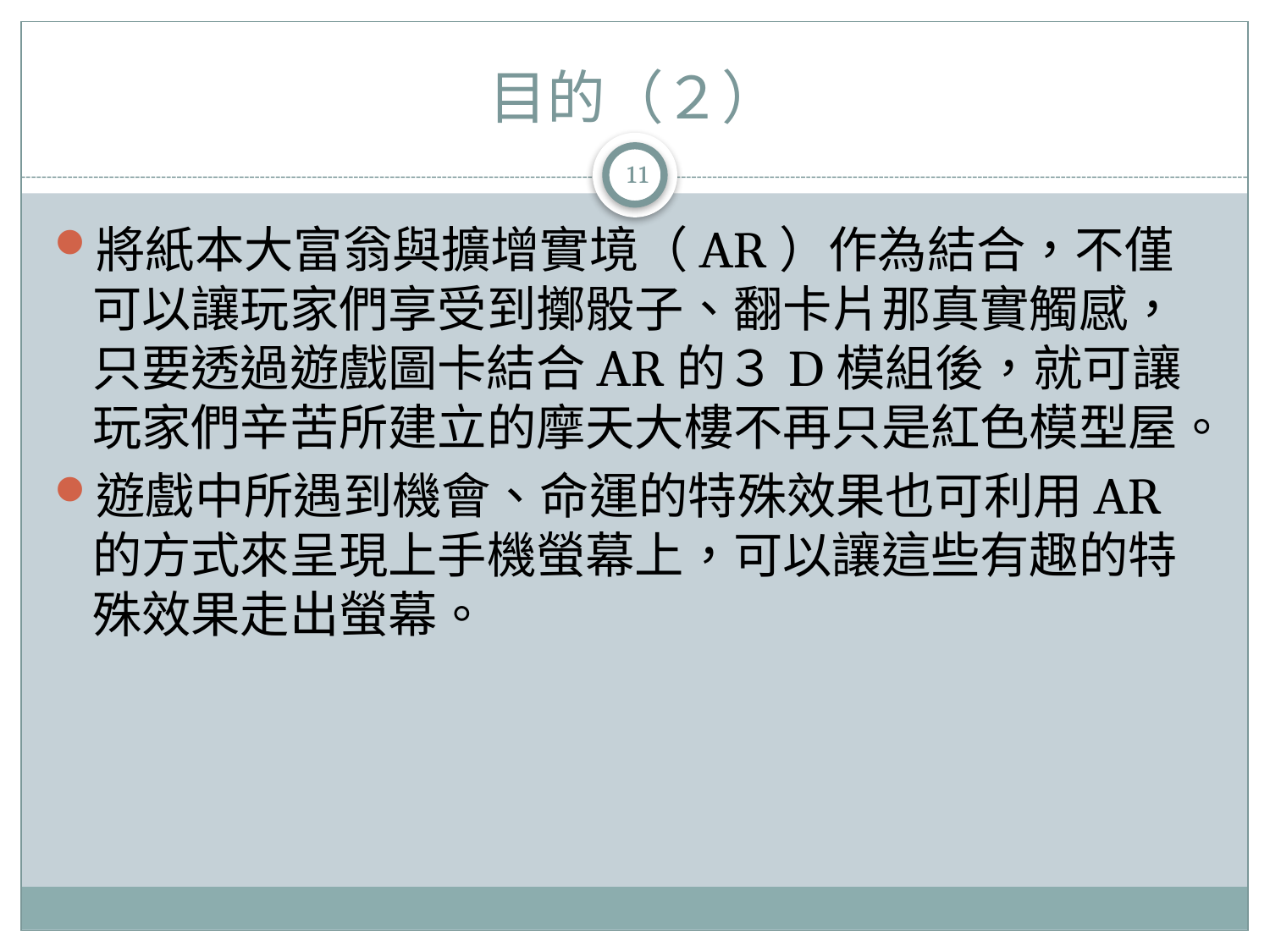

# 目的（２）
11
將紙本大富翁與擴增實境（AR）作為結合，不僅可以讓玩家們享受到擲骰子、翻卡片那真實觸感，只要透過遊戲圖卡結合AR的３D模組後，就可讓玩家們辛苦所建立的摩天大樓不再只是紅色模型屋。
遊戲中所遇到機會、命運的特殊效果也可利用AR的方式來呈現上手機螢幕上，可以讓這些有趣的特殊效果走出螢幕。